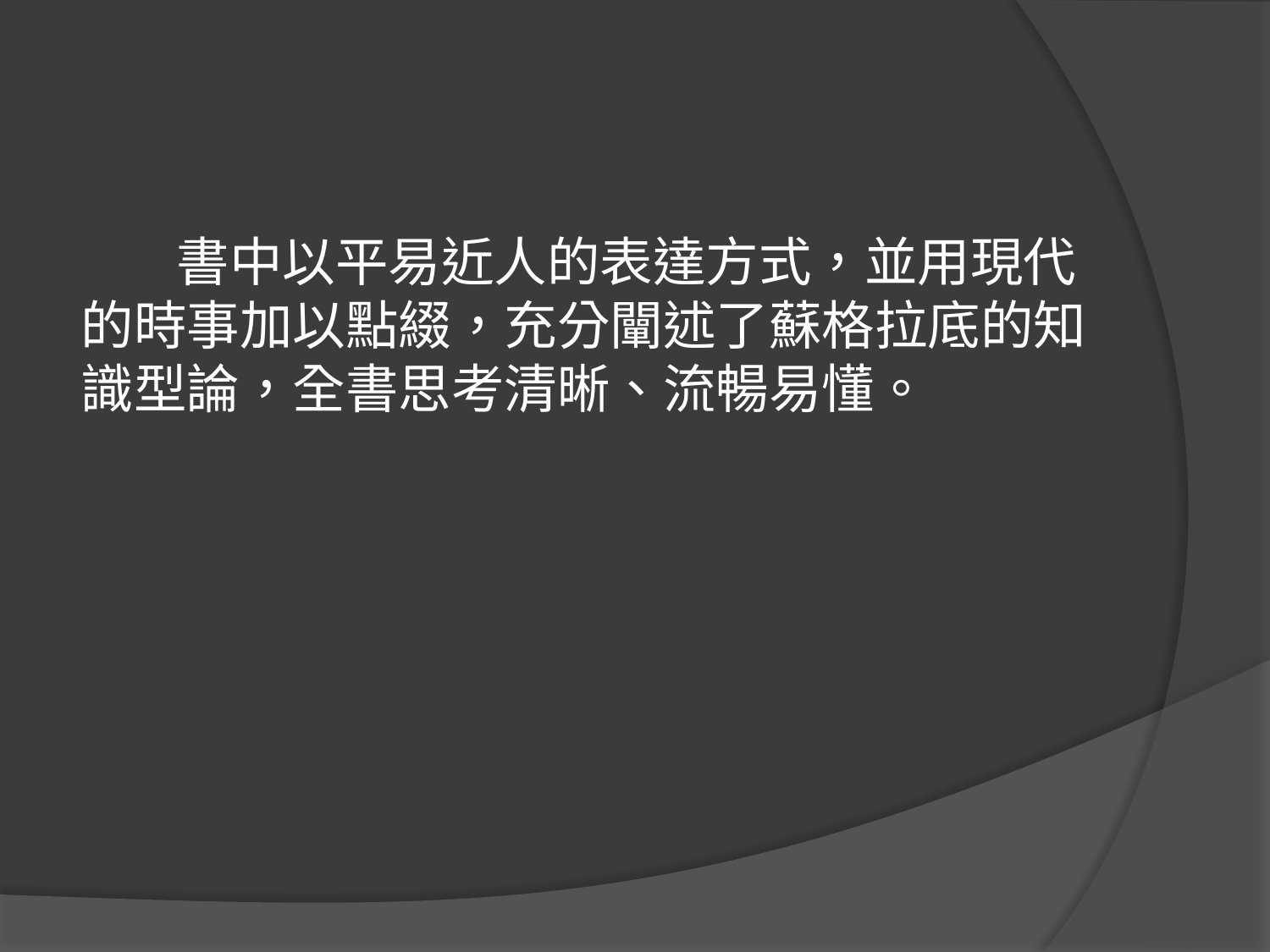

#
       書中以平易近人的表達方式，並用現代的時事加以點綴，充分闡述了蘇格拉底的知識型論，全書思考清晰、流暢易懂。